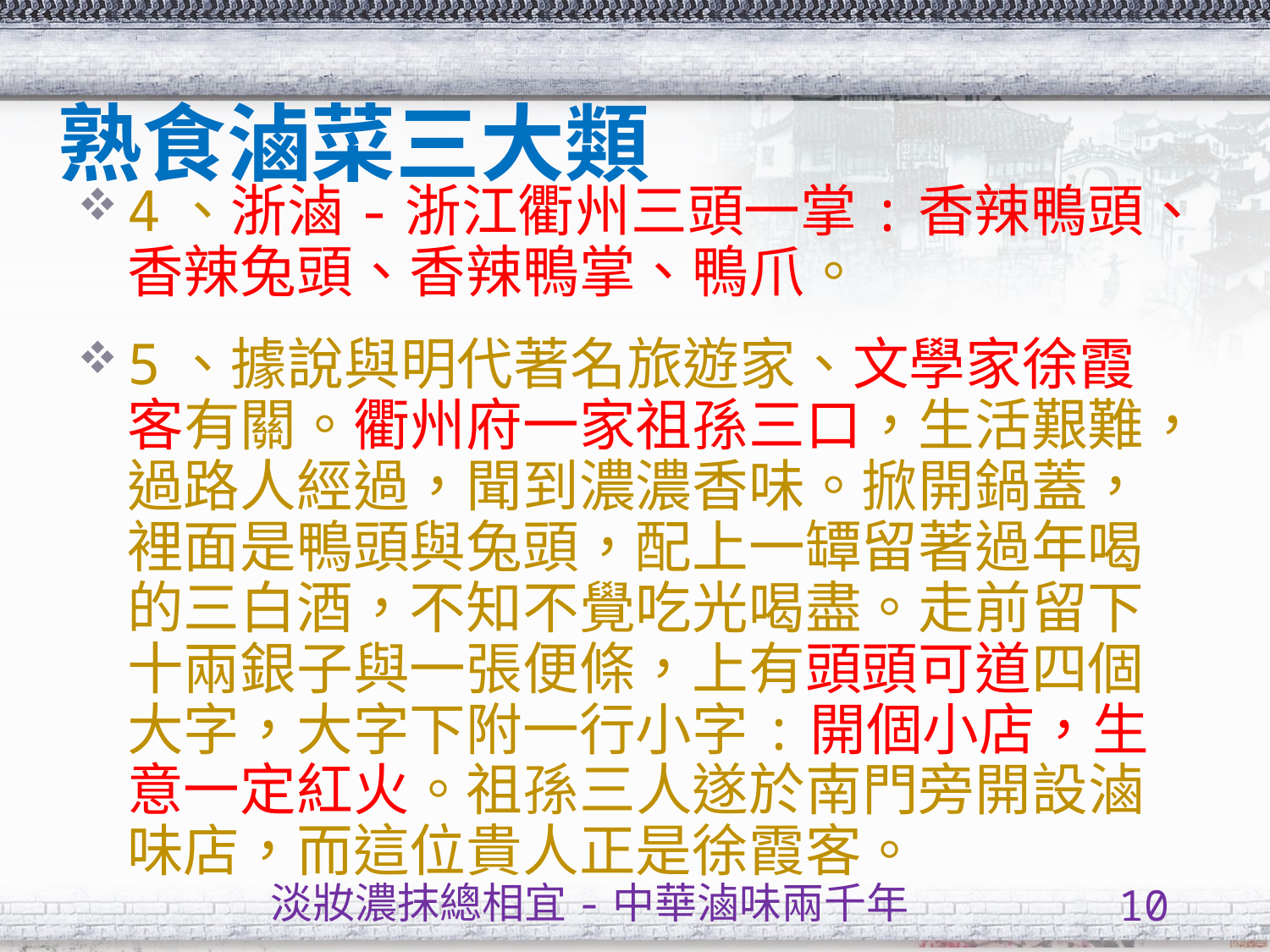

# 熟食滷菜三大類
4、浙滷-浙江衢州三頭一掌:香辣鴨頭、香辣兔頭、香辣鴨掌、鴨爪。
5、據說與明代著名旅遊家、文學家徐霞客有關。衢州府一家祖孫三口，生活艱難，過路人經過，聞到濃濃香味。掀開鍋蓋，裡面是鴨頭與兔頭，配上一罈留著過年喝的三白酒，不知不覺吃光喝盡。走前留下十兩銀子與一張便條，上有頭頭可道四個大字，大字下附一行小字:開個小店，生意一定紅火。祖孫三人遂於南門旁開設滷味店，而這位貴人正是徐霞客。

淡妝濃抹總相宜-中華滷味兩千年
10